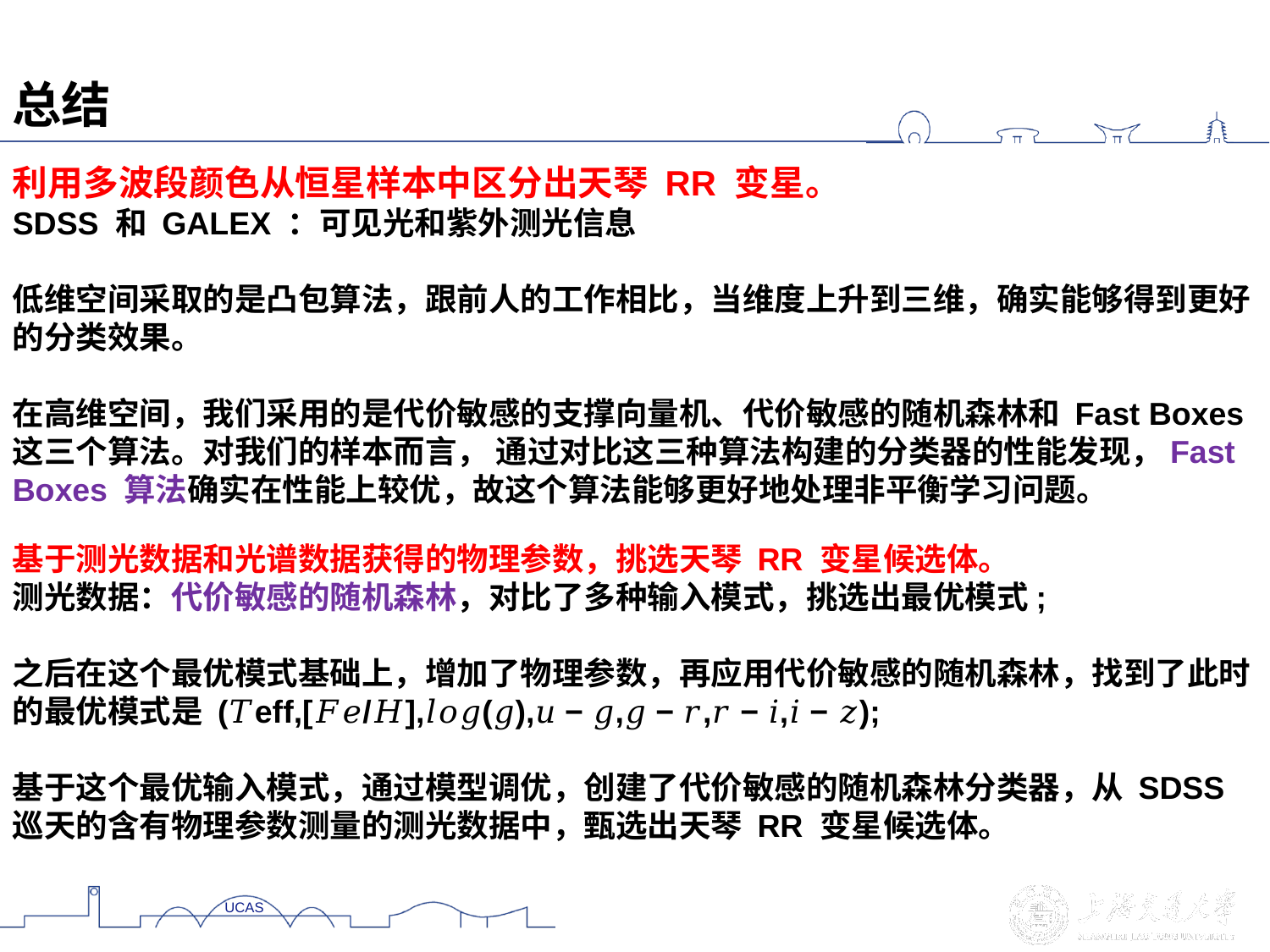

总结
利用多波段颜色从恒星样本中区分出天琴 RR 变星。
SDSS 和 GALEX ：可见光和紫外测光信息

低维空间采取的是凸包算法，跟前人的工作相比，当维度上升到三维，确实能够得到更好的分类效果。

在高维空间，我们采用的是代价敏感的支撑向量机、代价敏感的随机森林和 Fast Boxes 这三个算法。对我们的样本而言， 通过对比这三种算法构建的分类器的性能发现，Fast Boxes 算法确实在性能上较优，故这个算法能够更好地处理非平衡学习问题。
基于测光数据和光谱数据获得的物理参数，挑选天琴 RR 变星候选体。
测光数据：代价敏感的随机森林，对比了多种输入模式，挑选出最优模式;

之后在这个最优模式基础上，增加了物理参数，再应用代价敏感的随机森林，找到了此时的最优模式是 (𝑇eff,[𝐹𝑒/𝐻],𝑙𝑜𝑔(𝑔),𝑢 − 𝑔,𝑔 − 𝑟,𝑟 − 𝑖,𝑖 − 𝑧);

基于这个最优输入模式，通过模型调优，创建了代价敏感的随机森林分类器，从 SDSS 巡天的含有物理参数测量的测光数据中，甄选出天琴 RR 变星候选体。